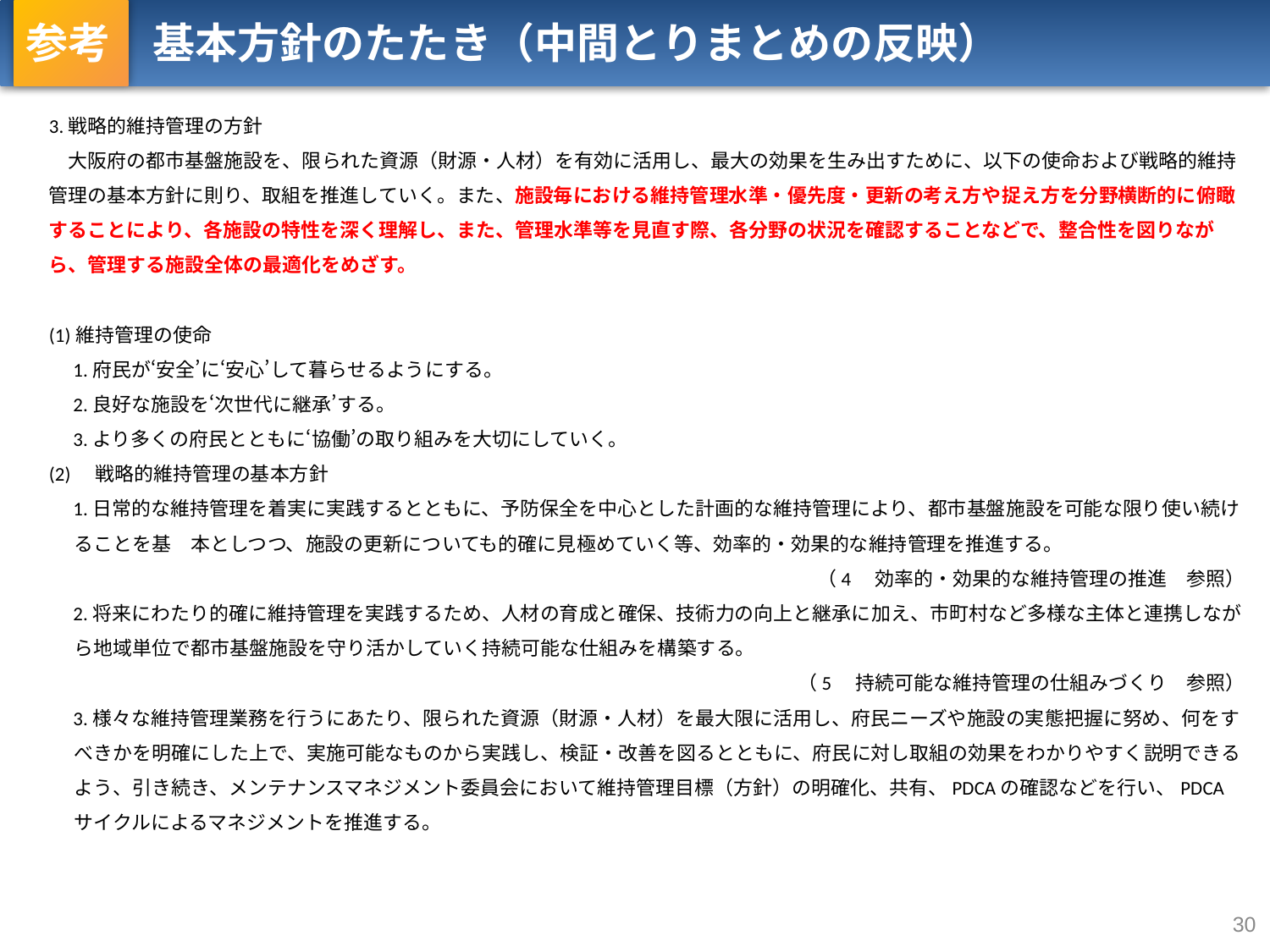

参考　基本方針のたたき（中間とりまとめの反映）
3.戦略的維持管理の方針
　大阪府の都市基盤施設を、限られた資源（財源・人材）を有効に活用し、最大の効果を生み出すために、以下の使命および戦略的維持管理の基本方針に則り、取組を推進していく。また、施設毎における維持管理水準・優先度・更新の考え方や捉え方を分野横断的に俯瞰することにより、各施設の特性を深く理解し、また、管理水準等を見直す際、各分野の状況を確認することなどで、整合性を図りながら、管理する施設全体の最適化をめざす。

(1)維持管理の使命
　1.府民が‘安全’に‘安心’して暮らせるようにする。
　2.良好な施設を‘次世代に継承’する。
　3.より多くの府民とともに‘協働’の取り組みを大切にしていく。
(2)　戦略的維持管理の基本方針
　1.日常的な維持管理を着実に実践するとともに、予防保全を中心とした計画的な維持管理により、都市基盤施設を可能な限り使い続けることを基　本としつつ、施設の更新についても的確に見極めていく等、効率的・効果的な維持管理を推進する。
（4　効率的・効果的な維持管理の推進　参照）
　2.将来にわたり的確に維持管理を実践するため、人材の育成と確保、技術力の向上と継承に加え、市町村など多様な主体と連携しながら地域単位で都市基盤施設を守り活かしていく持続可能な仕組みを構築する。
（5　持続可能な維持管理の仕組みづくり　参照）
　3.様々な維持管理業務を行うにあたり、限られた資源（財源・人材）を最大限に活用し、府民ニーズや施設の実態把握に努め、何をすべきかを明確にした上で、実施可能なものから実践し、検証・改善を図るとともに、府民に対し取組の効果をわかりやすく説明できるよう、引き続き、メンテナンスマネジメント委員会において維持管理目標（方針）の明確化、共有、PDCAの確認などを行い、PDCAサイクルによるマネジメントを推進する。
30